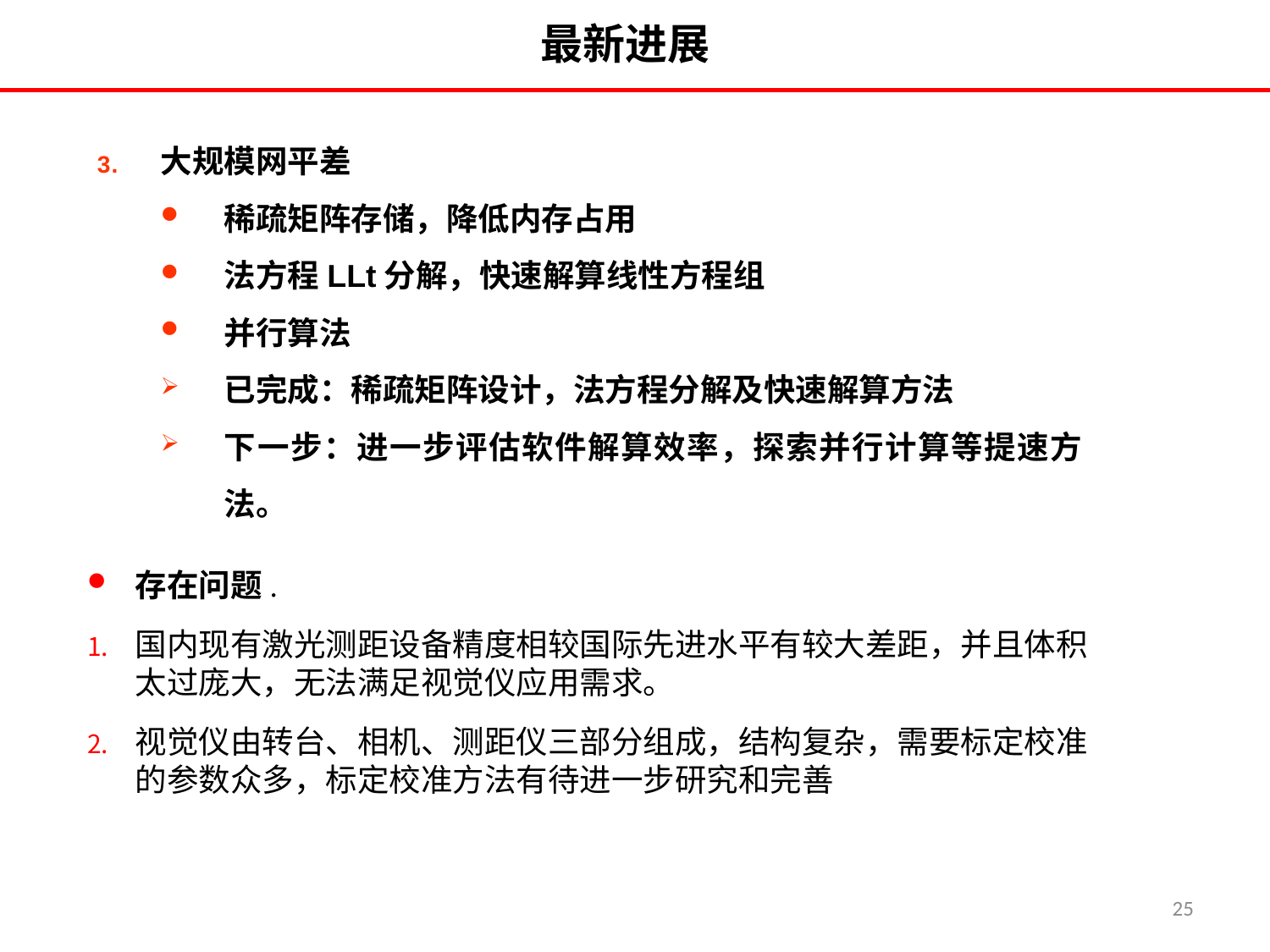

最新进展
大规模网平差
稀疏矩阵存储，降低内存占用
法方程LLt分解，快速解算线性方程组
并行算法
已完成：稀疏矩阵设计，法方程分解及快速解算方法
下一步：进一步评估软件解算效率，探索并行计算等提速方法。
存在问题.
国内现有激光测距设备精度相较国际先进水平有较大差距，并且体积太过庞大，无法满足视觉仪应用需求。
视觉仪由转台、相机、测距仪三部分组成，结构复杂，需要标定校准的参数众多，标定校准方法有待进一步研究和完善

25